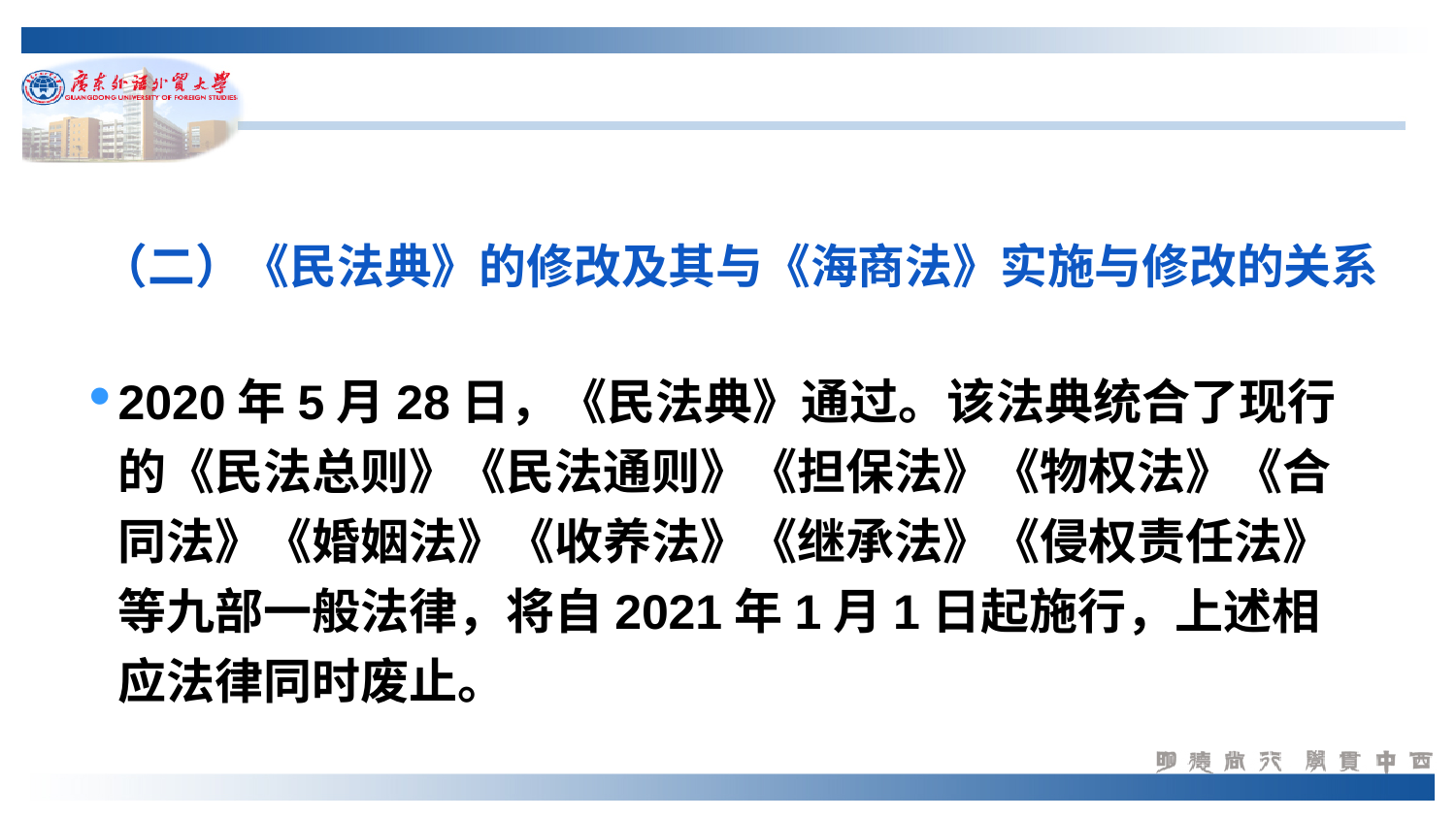

# （二）《民法典》的修改及其与《海商法》实施与修改的关系
2020年5月28日，《民法典》通过。该法典统合了现行的《民法总则》《民法通则》《担保法》《物权法》《合同法》《婚姻法》《收养法》《继承法》《侵权责任法》等九部一般法律，将自2021年1月1日起施行，上述相应法律同时废止。